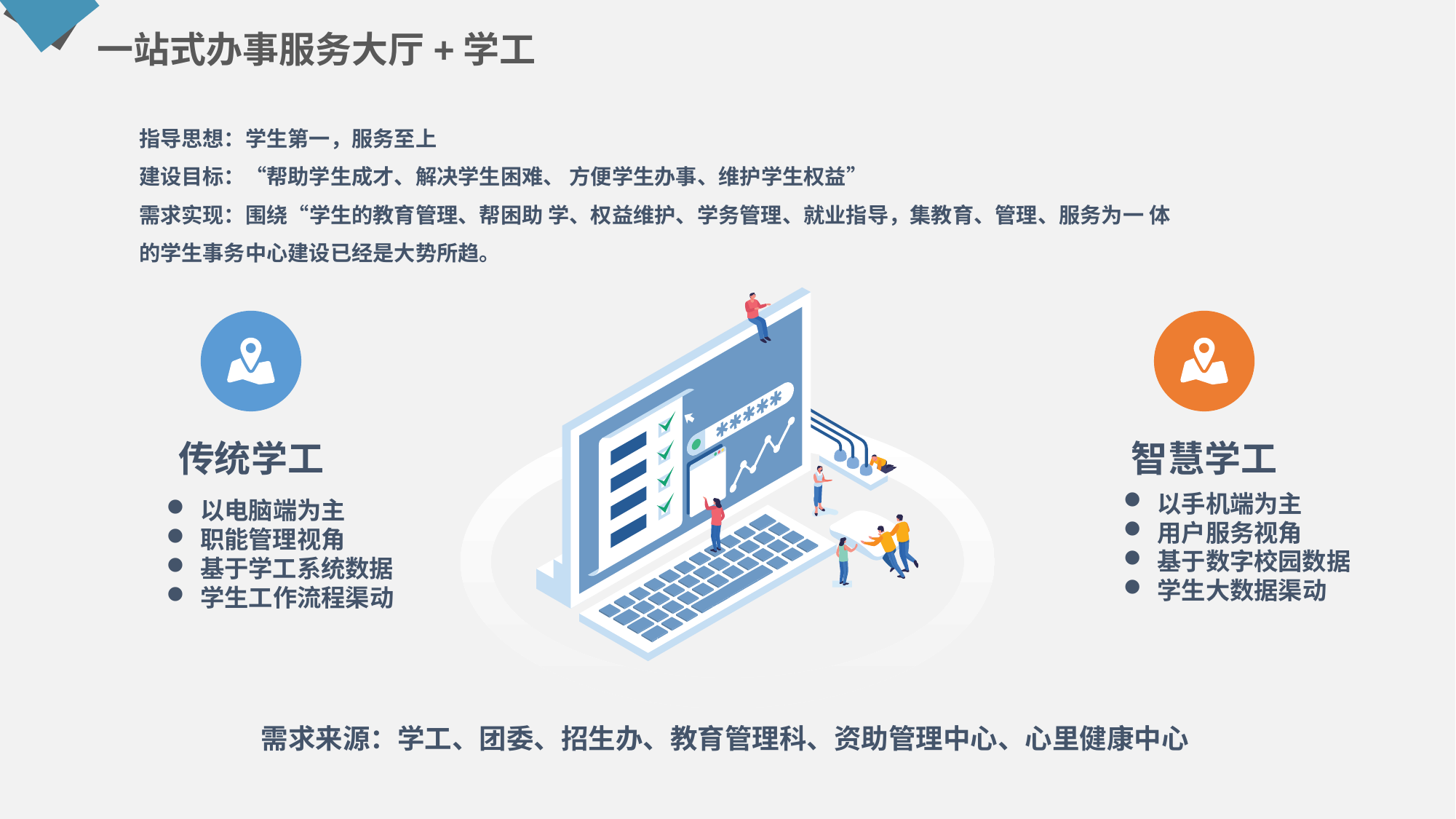

一站式办事服务大厅+学工
指导思想：学生第一，服务至上
建设目标：“帮助学生成才、解决学生困难、 方便学生办事、维护学生权益”
需求实现：围绕“学生的教育管理、帮困助 学、权益维护、学务管理、就业指导，集教育、管理、服务为一 体的学生事务中心建设已经是大势所趋。

传统学工
以电脑端为主
职能管理视角
基于学工系统数据
学生工作流程渠动

智慧学工
以手机端为主
用户服务视角
基于数字校园数据
学生大数据渠动

需求来源：学工、团委、招生办、教育管理科、资助管理中心、心里健康中心